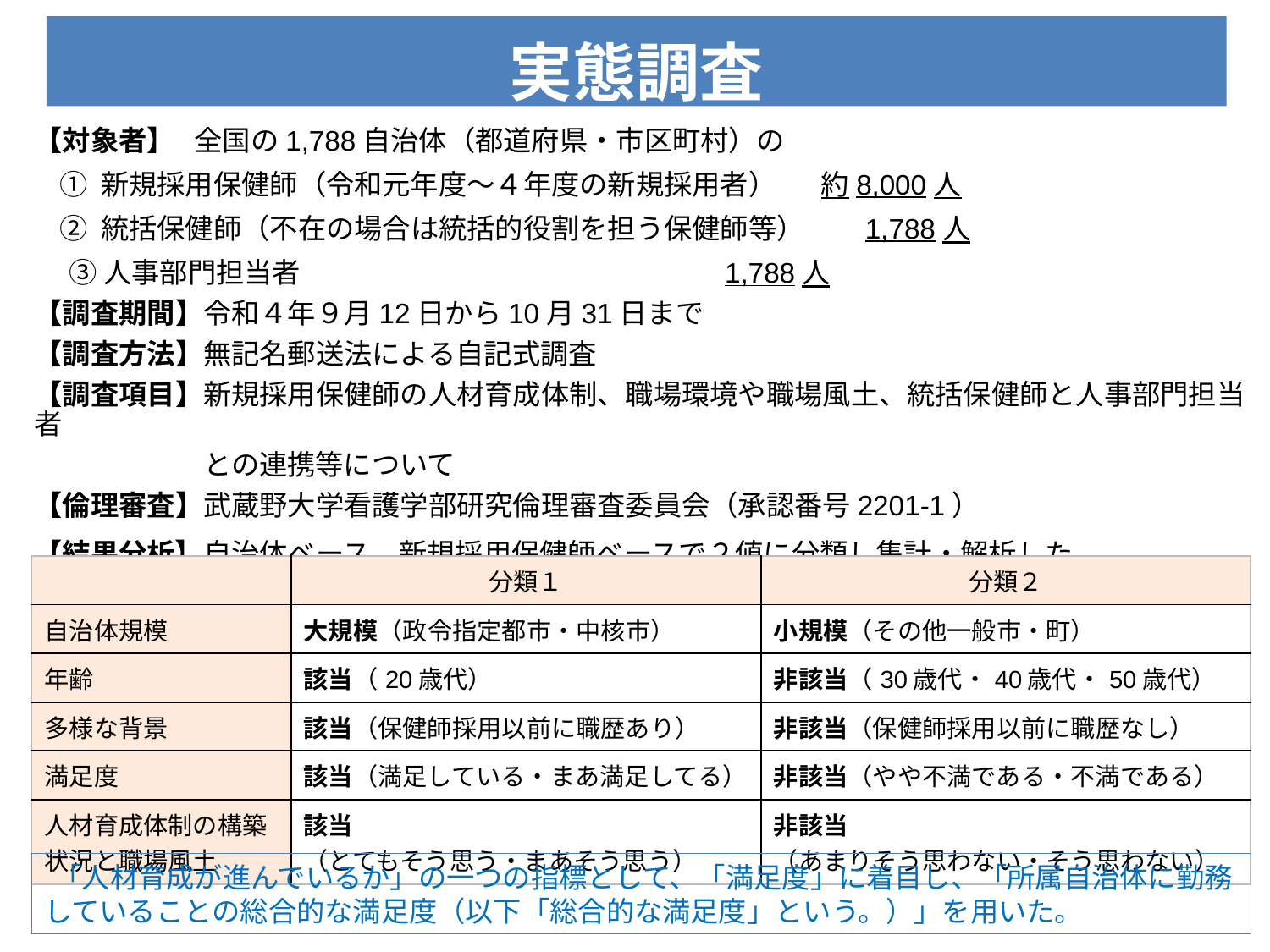

# 実態調査
【対象者】   全国の1,788自治体（都道府県・市区町村）の
    ① 新規採用保健師（令和元年度～４年度の新規採用者）       約8,000人
    ② 統括保健師（不在の場合は統括的役割を担う保健師等）    　1,788人
　 ③ 人事部門担当者                               　　　           　      1,788人
【調査期間】令和４年９月12日から10月31日まで
【調査方法】無記名郵送法による自記式調査
【調査項目】新規採用保健師の人材育成体制、職場環境や職場風土、統括保健師と人事部門担当者
　　　　　　との連携等について
【倫理審査】武蔵野大学看護学部研究倫理審査委員会（承認番号2201-1）
【結果分析】自治体ベース、新規採用保健師ベースで２値に分類し集計・解析した。
|  | 分類１ | 分類２ |
| --- | --- | --- |
| 自治体規模 | 大規模（政令指定都市・中核市） | 小規模（その他一般市・町） |
| 年齢 | 該当（20歳代） | 非該当（30歳代・40歳代・50歳代） |
| 多様な背景 | 該当（保健師採用以前に職歴あり） | 非該当（保健師採用以前に職歴なし） |
| 満足度 | 該当（満足している・まあ満足してる） | 非該当（やや不満である・不満である） |
| 人材育成体制の構築状況と職場風土 | 該当 （とてもそう思う・まあそう思う） | 非該当 （あまりそう思わない・そう思わない） |
「人材育成が進んでいるか」の一つの指標として、「満足度」に着目し、「所属自治体に勤務していることの総合的な満足度（以下「総合的な満足度」という。）」を用いた。